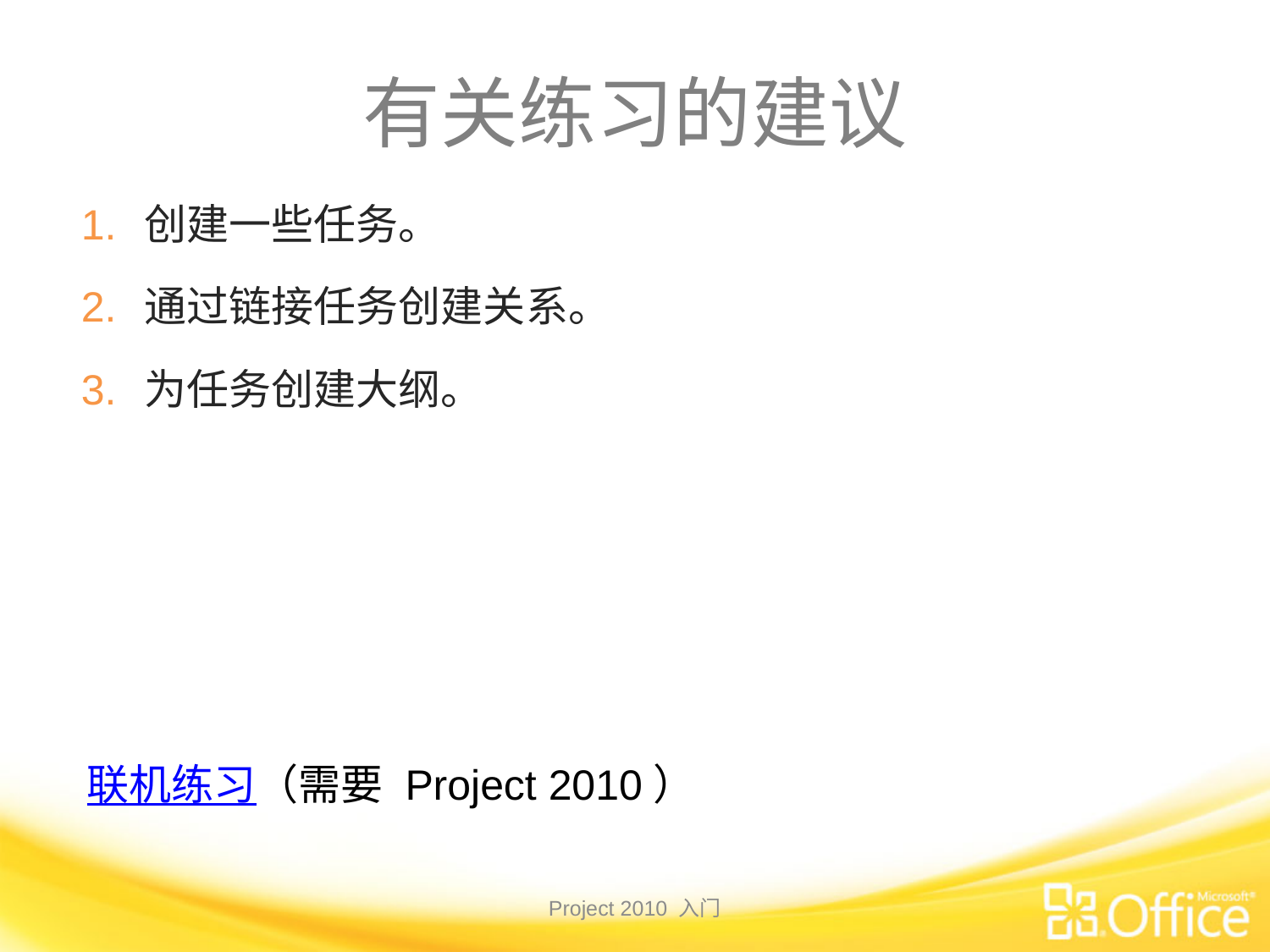

# 有关练习的建议
创建一些任务。
通过链接任务创建关系。
为任务创建大纲。
联机练习（需要 Project 2010）
Project 2010 入门